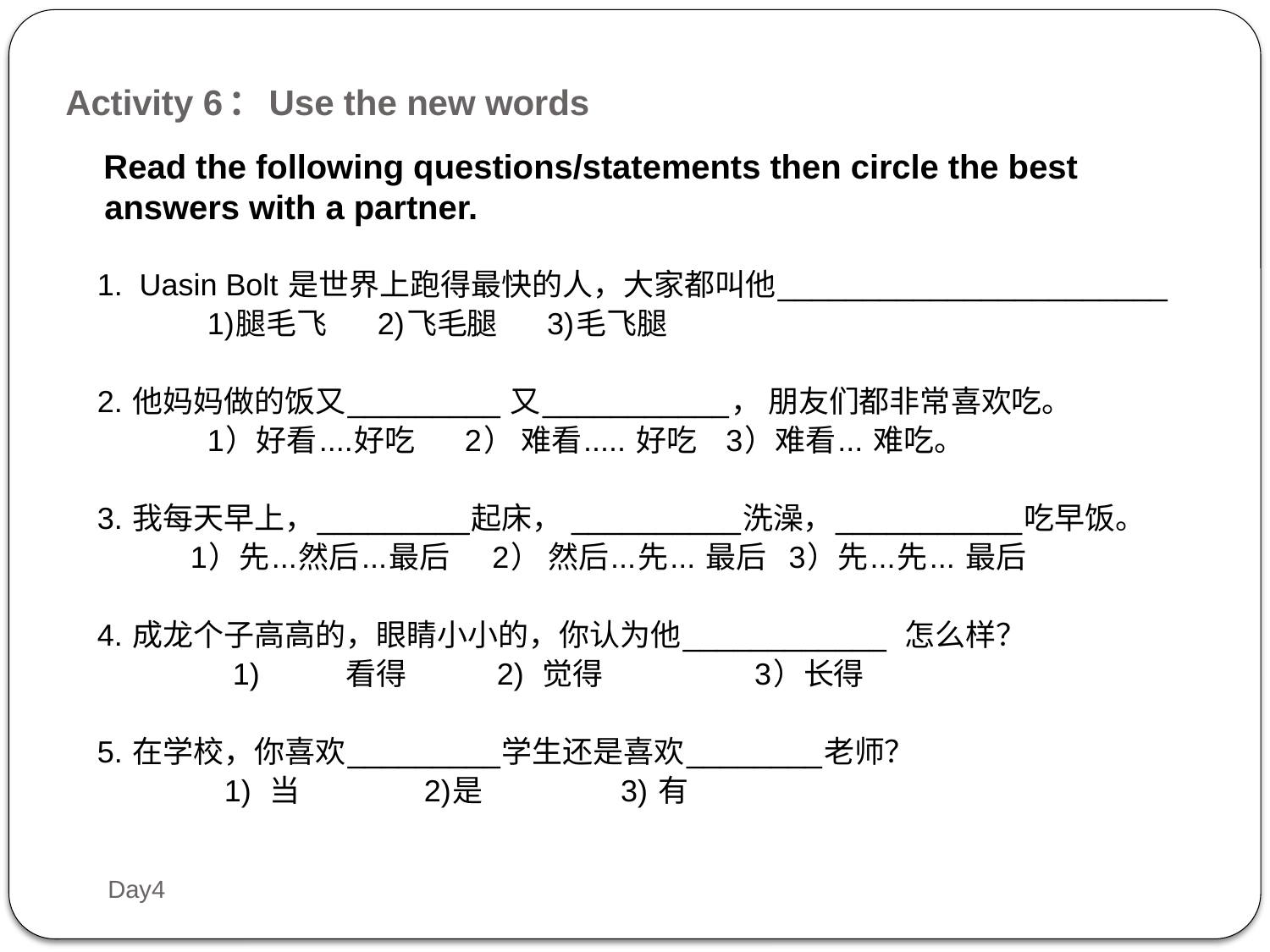

# Activity 6：Use the new words

Read the following questions/statements then circle the best answers with a partner.
1.  Uasin Bolt 是世界上跑得最快的人，大家都叫他_______________________
             1)腿毛飞   	2)飞毛腿       3)毛飞腿

2. 他妈妈做的饭又_________ 又___________， 朋友们都非常喜欢吃。
             1）好看....好吃       2） 难看..... 好吃    3）难看... 难吃。

3. 我每天早上，_________起床， __________洗澡，___________吃早饭。
           1）先...然后...最后      2） 然后...先... 最后   3）先...先... 最后

4. 成龙个子高高的，眼睛小小的，你认为他____________  怎么样？
                1)          看得             2)  觉得                      3）长得

5. 在学校，你喜欢_________学生还是喜欢________老师？
               1)  当                  2)是                    3) 有

Day4